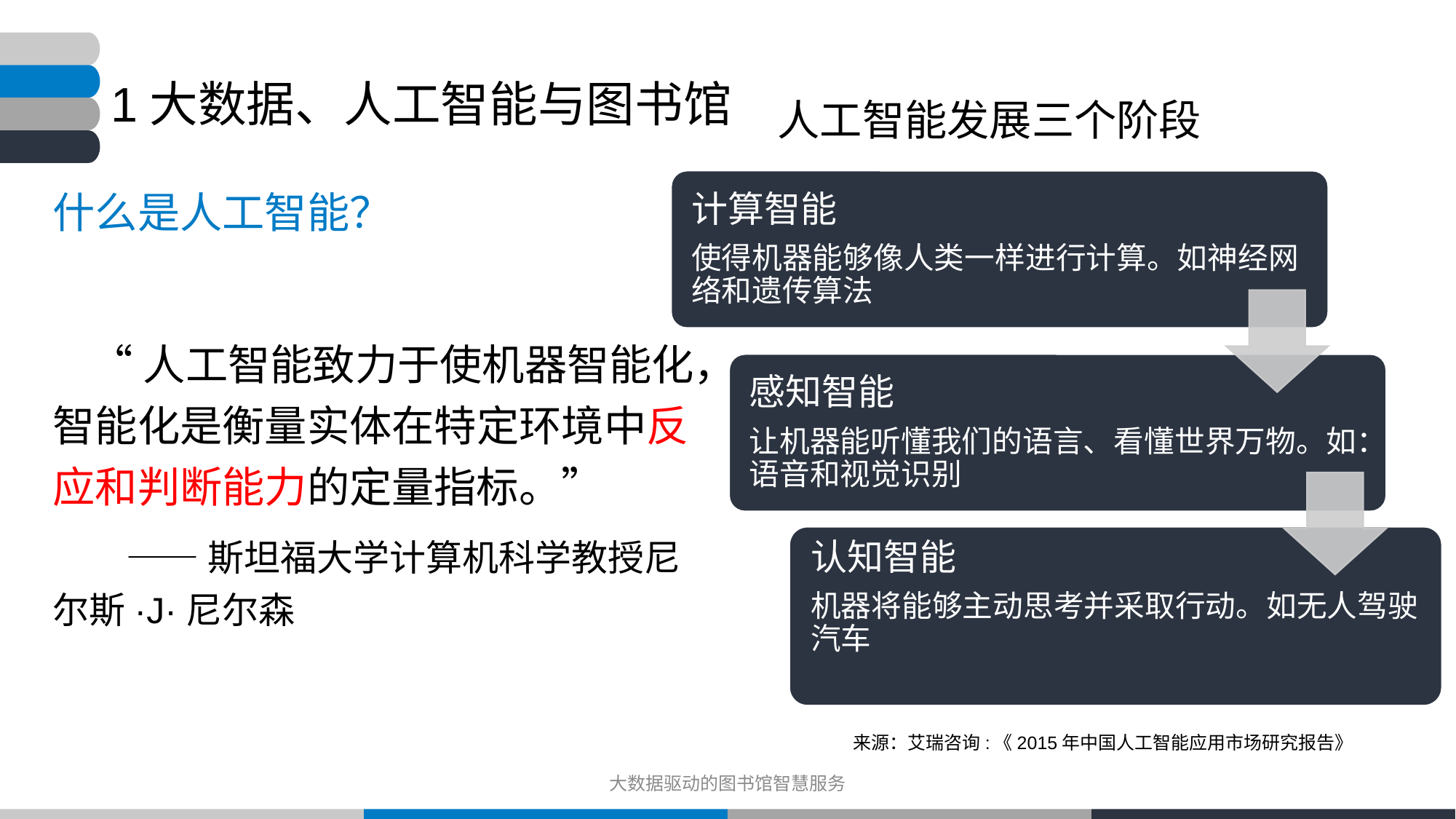

# 1大数据、人工智能与图书馆
人工智能发展三个阶段
什么是人工智能？

    “人工智能致力于使机器智能化，智能化是衡量实体在特定环境中反应和判断能力的定量指标。”
         ——斯坦福大学计算机科学教授尼尔斯·J·尼尔森

计算智能
使得机器能够像人类一样进行计算。如神经网络和遗传算法
感知智能
让机器能听懂我们的语言、看懂世界万物。如：语音和视觉识别
认知智能
机器将能够主动思考并采取行动。如无人驾驶汽车

来源：艾瑞咨询:《2015年中国人工智能应用市场研究报告》

大数据驱动的图书馆智慧服务
6